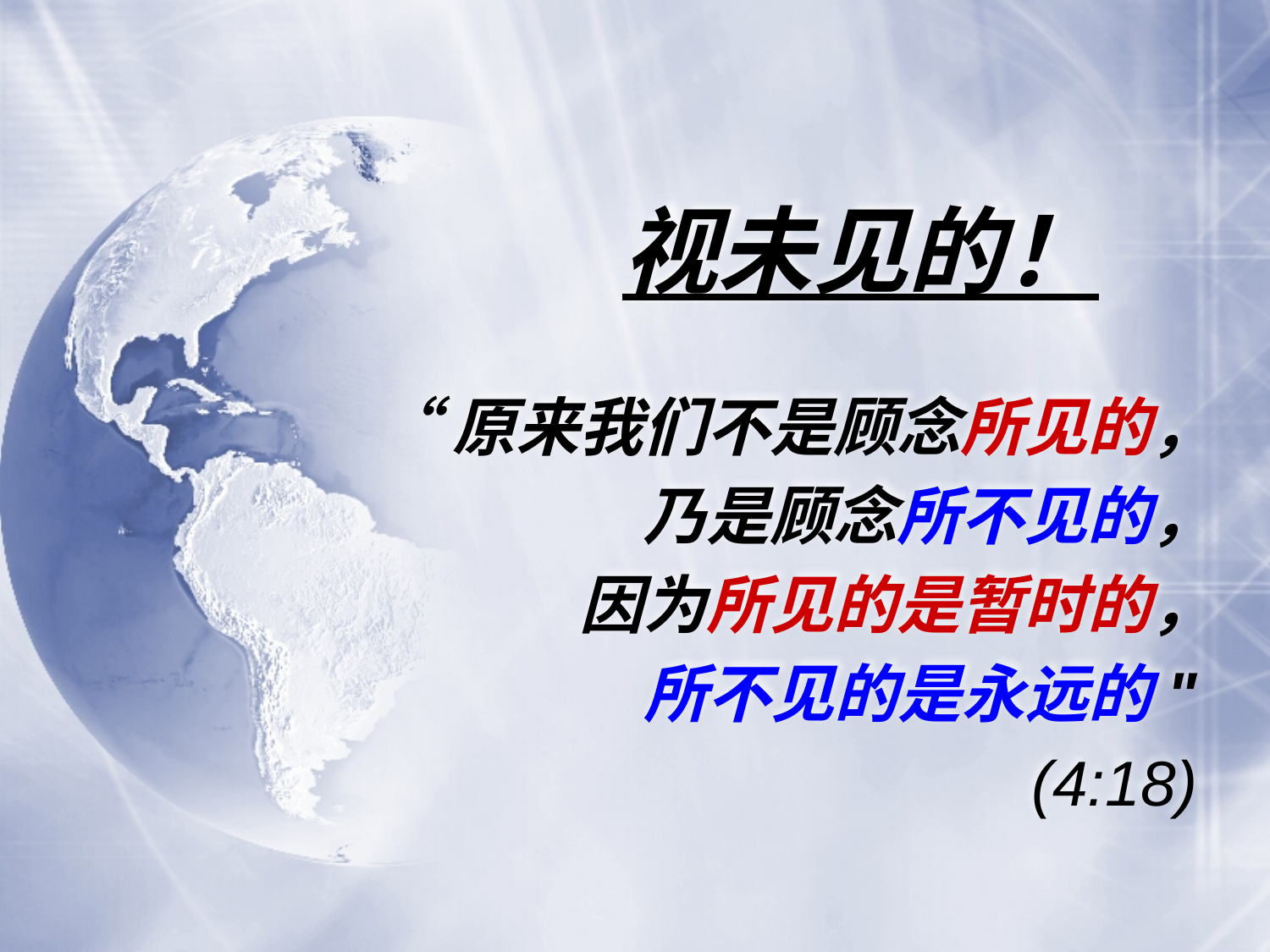

# 视未见的！
“原来我们不是顾念所见的，
乃是顾念所不见的，
因为所见的是暂时的，
所不见的是永远的"
(4:18)